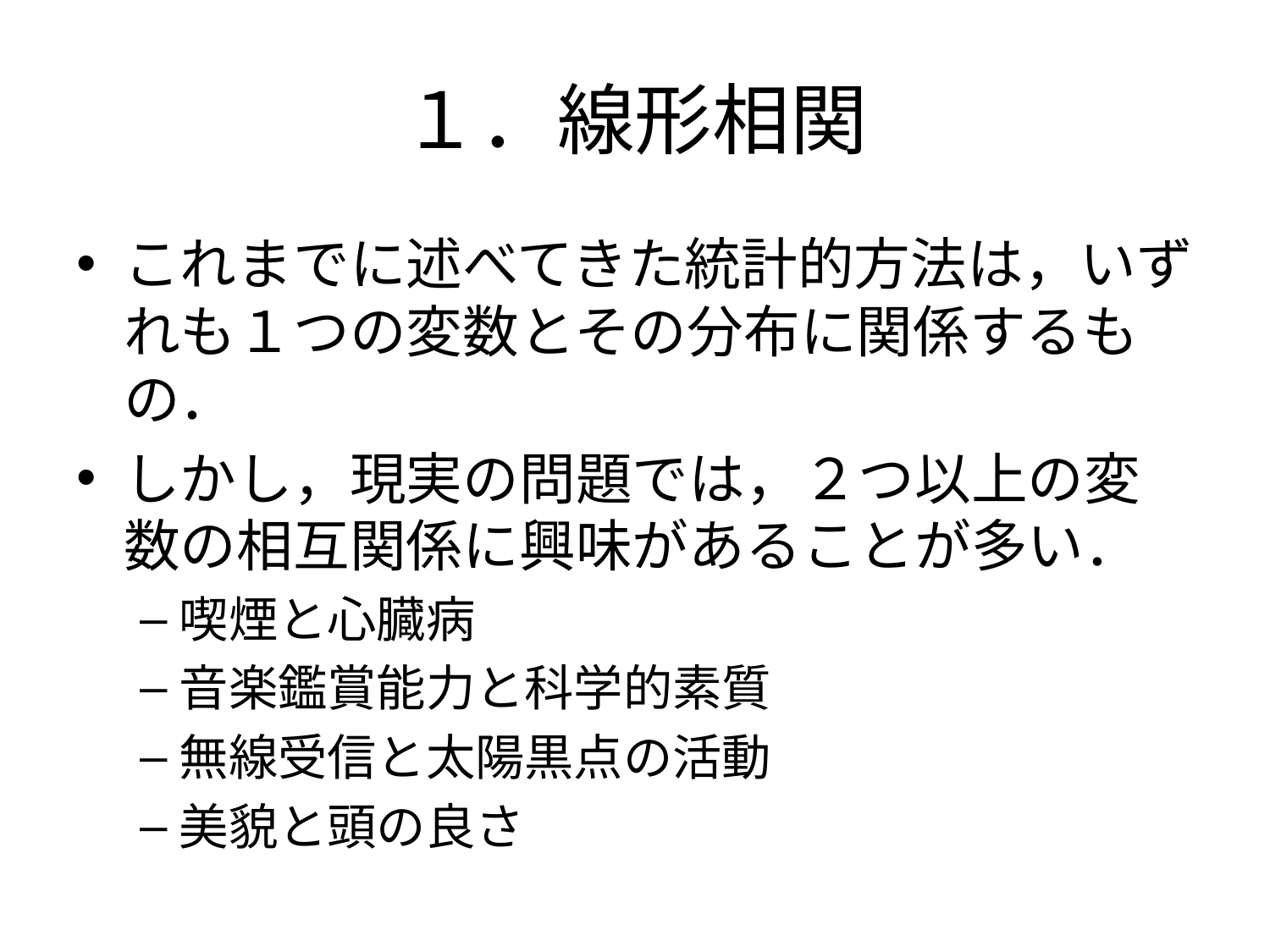

# １．線形相関
これまでに述べてきた統計的方法は，いずれも１つの変数とその分布に関係するもの．
しかし，現実の問題では，２つ以上の変数の相互関係に興味があることが多い．
喫煙と心臓病
音楽鑑賞能力と科学的素質
無線受信と太陽黒点の活動
美貌と頭の良さ